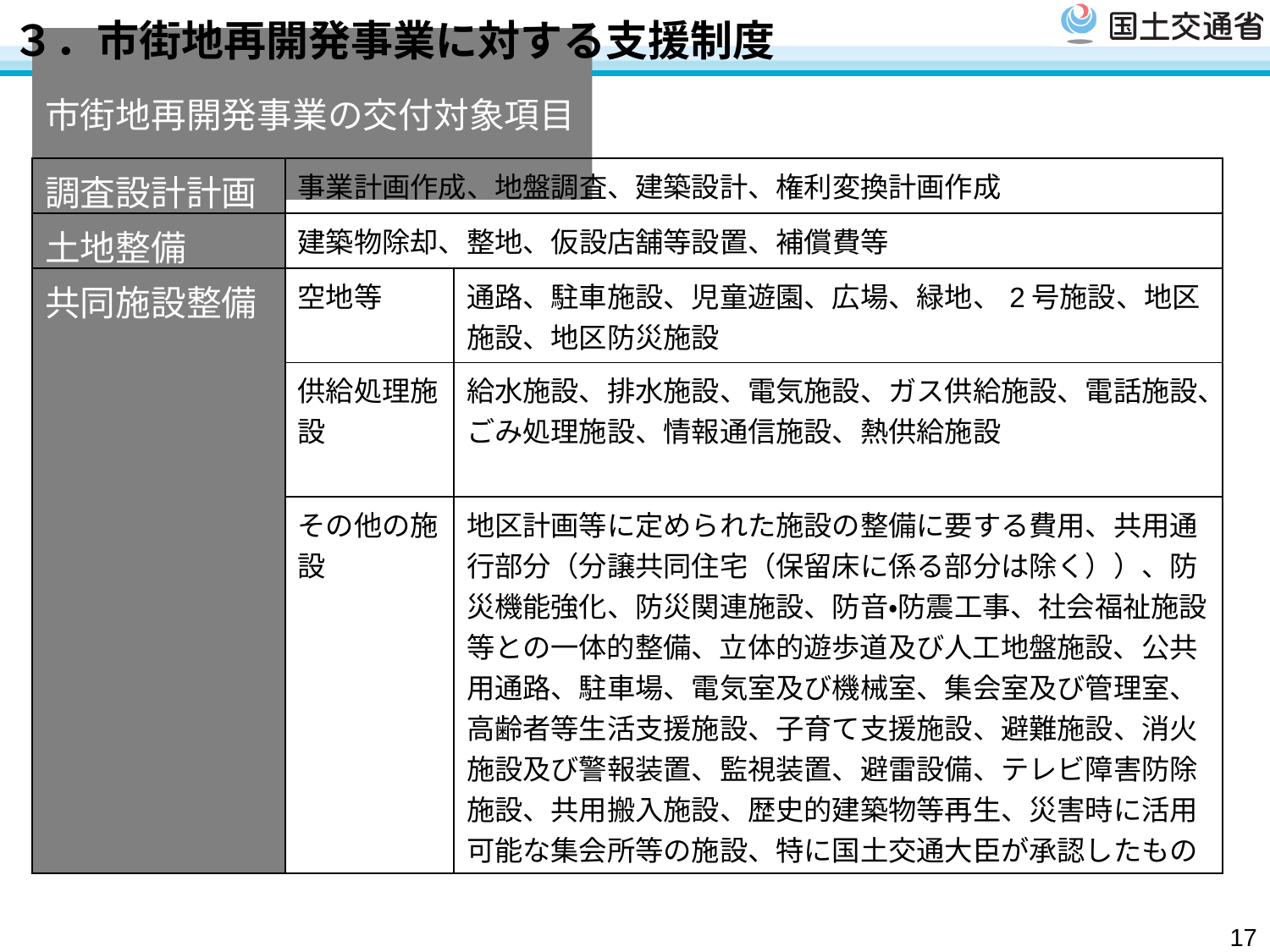

３．市街地再開発事業に対する支援制度
# 市街地再開発事業の交付対象項目
| 調査設計計画 | 事業計画作成、地盤調査、建築設計、権利変換計画作成 |  |
| --- | --- | --- |
| 土地整備 | 建築物除却、整地、仮設店舗等設置、補償費等 |  |
| 共同施設整備 | 空地等 | 通路、駐車施設、児童遊園、広場、緑地、2号施設、地区施設、地区防災施設 |
|  | 供給処理施設 | 給水施設、排水施設、電気施設、ガス供給施設、電話施設、ごみ処理施設、情報通信施設、熱供給施設 |
|  | その他の施設 | 地区計画等に定められた施設の整備に要する費用、共用通行部分（分譲共同住宅（保留床に係る部分は除く））、防災機能強化、防災関連施設、防音・防震工事、社会福祉施設等との一体的整備、立体的遊歩道及び人工地盤施設、公共用通路、駐車場、電気室及び機械室、集会室及び管理室、高齢者等生活支援施設、子育て支援施設、避難施設、消火施設及び警報装置、監視装置、避雷設備、テレビ障害防除施設、共用搬入施設、歴史的建築物等再生、災害時に活用可能な集会所等の施設、特に国土交通大臣が承認したもの |
17